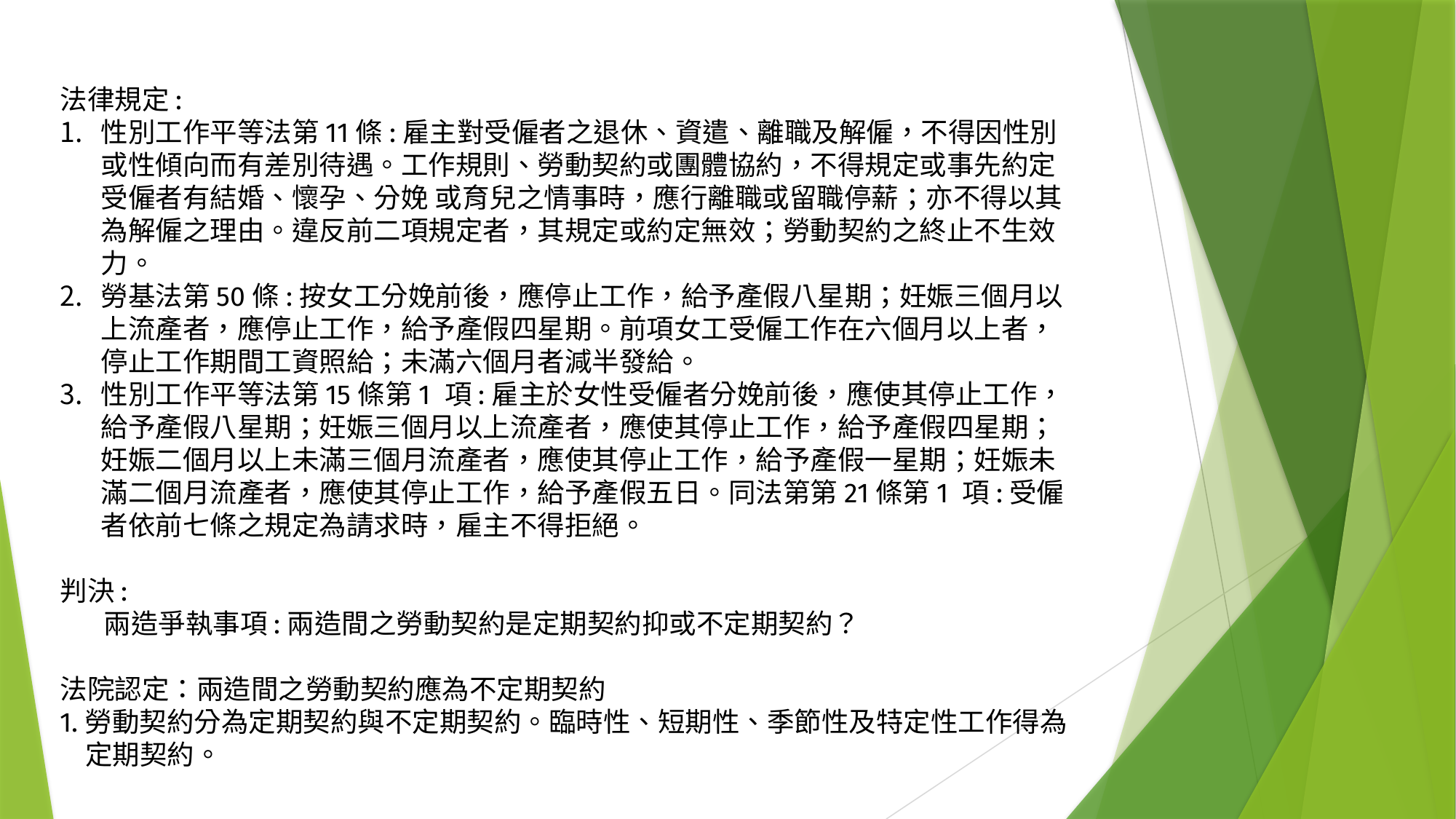

法律規定:
性別工作平等法第11條:雇主對受僱者之退休、資遣、離職及解僱，不得因性別或性傾向而有差別待遇。工作規則、勞動契約或團體協約，不得規定或事先約定受僱者有結婚、懷孕、分娩 或育兒之情事時，應行離職或留職停薪；亦不得以其為解僱之理由。違反前二項規定者，其規定或約定無效；勞動契約之終止不生效力。
勞基法第50條:按女工分娩前後，應停止工作，給予產假八星期；妊娠三個月以上流產者，應停止工作，給予產假四星期。前項女工受僱工作在六個月以上者，停止工作期間工資照給；未滿六個月者減半發給。
性別工作平等法第15條第1 項:雇主於女性受僱者分娩前後，應使其停止工作，給予產假八星期；妊娠三個月以上流產者，應使其停止工作，給予產假四星期；妊娠二個月以上未滿三個月流產者，應使其停止工作，給予產假一星期；妊娠未滿二個月流產者，應使其停止工作，給予產假五日。同法第第21條第1 項:受僱者依前七條之規定為請求時，雇主不得拒絕。

判決:
      兩造爭執事項:兩造間之勞動契約是定期契約抑或不定期契約？

法院認定：兩造間之勞動契約應為不定期契約
1.勞動契約分為定期契約與不定期契約。臨時性、短期性、季節性及特定性工作得為
   定期契約。